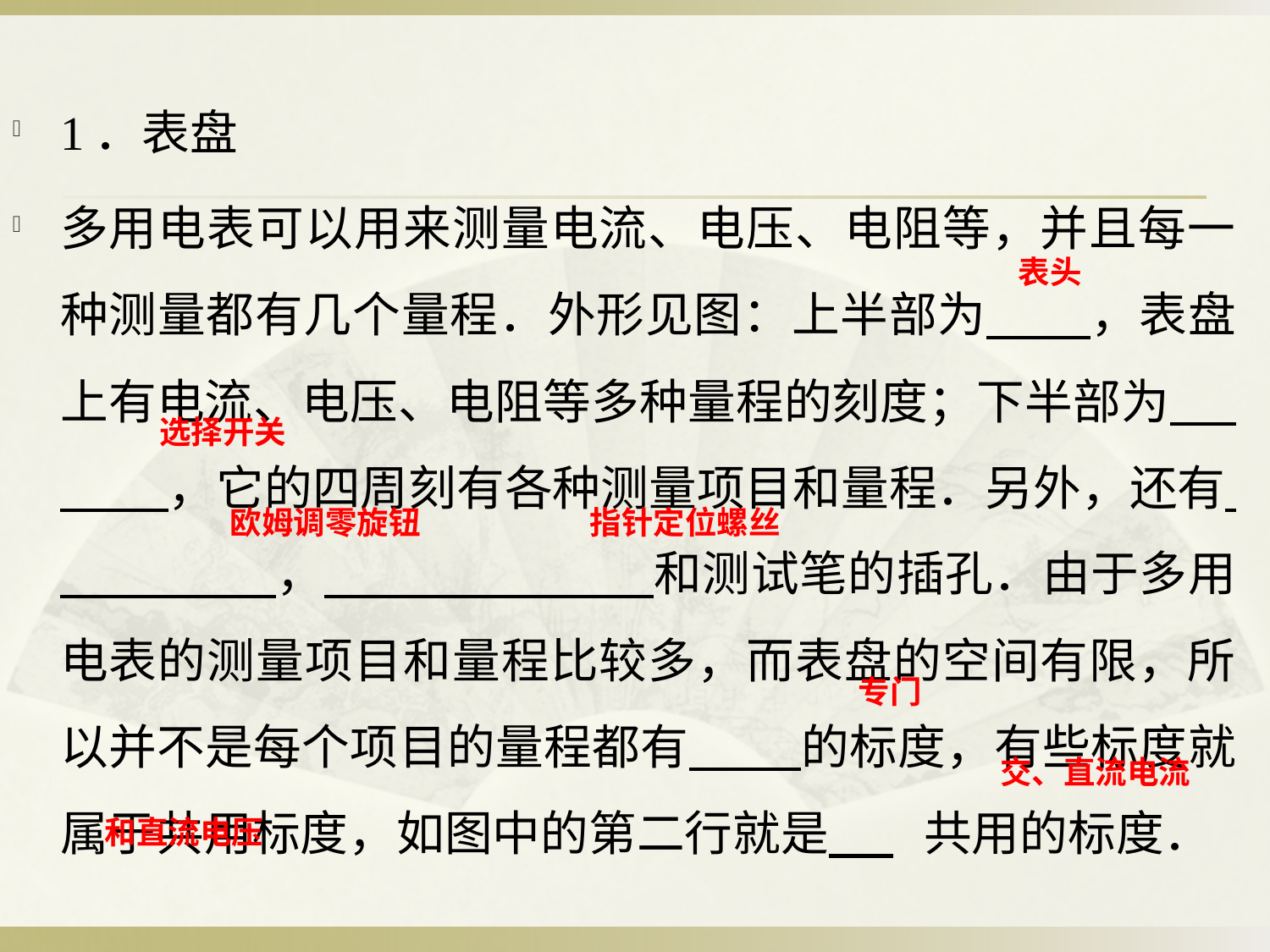

1．表盘
多用电表可以用来测量电流、电压、电阻等，并且每一种测量都有几个量程．外形见图：上半部为         ，表盘上有电流、电压、电阻等多种量程的刻度；下半部为                 ，它的四周刻有各种测量项目和量程．另外，还有                     ，                             和测试笔的插孔．由于多用电表的测量项目和量程比较多，而表盘的空间有限，所以并不是每个项目的量程都有          的标度，有些标度就属于共用标度，如图中的第二行就是      			共用的标度．
表头
选择开关
欧姆调零旋钮
指针定位螺丝
专门
交、直流电流
和直流电压